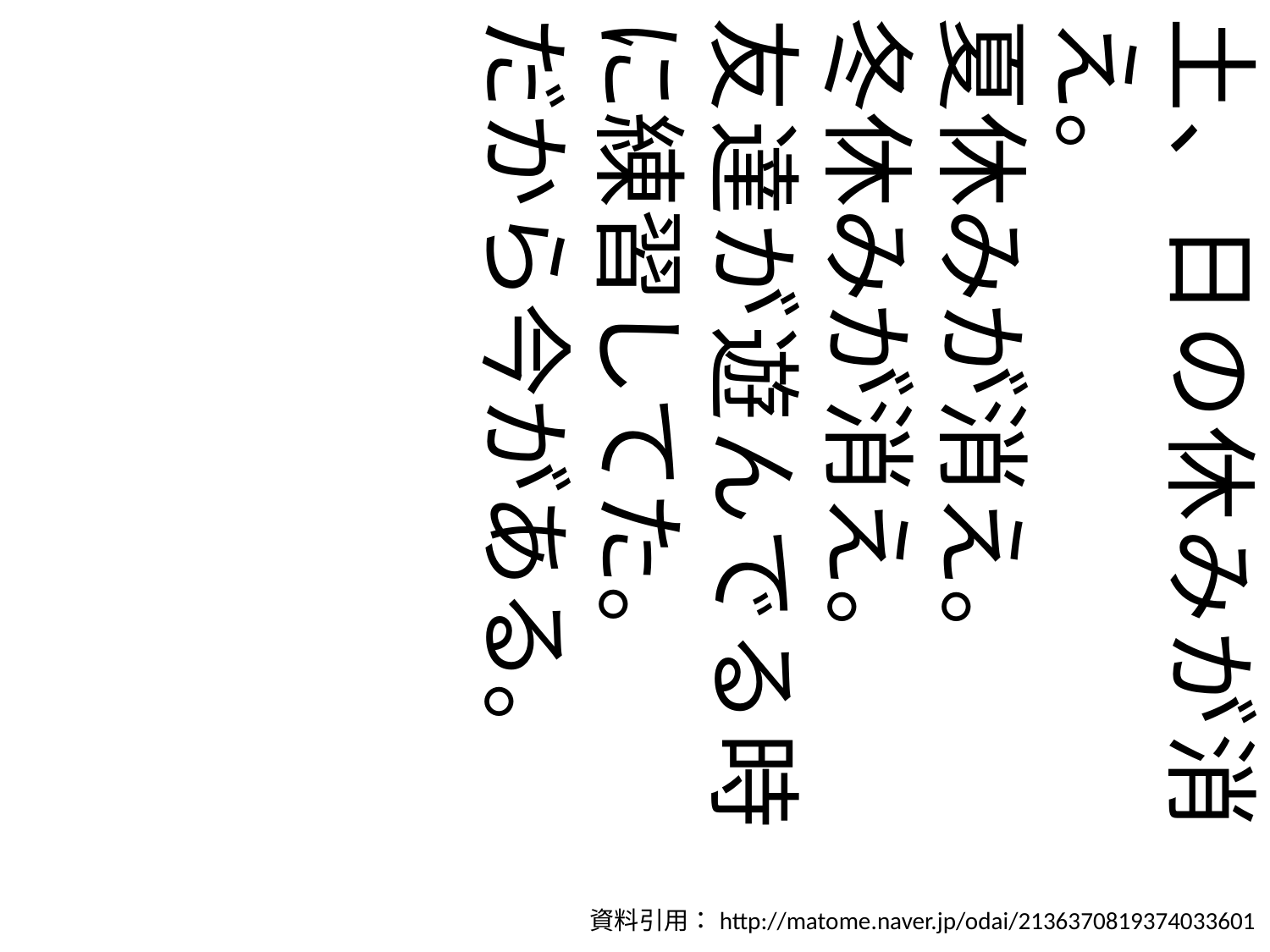

土、日の休みが消え。
夏休みが消え。
冬休みが消え。
友達が遊んでる時に練習してた。
だから今がある。
資料引用：http://matome.naver.jp/odai/2136370819374033601